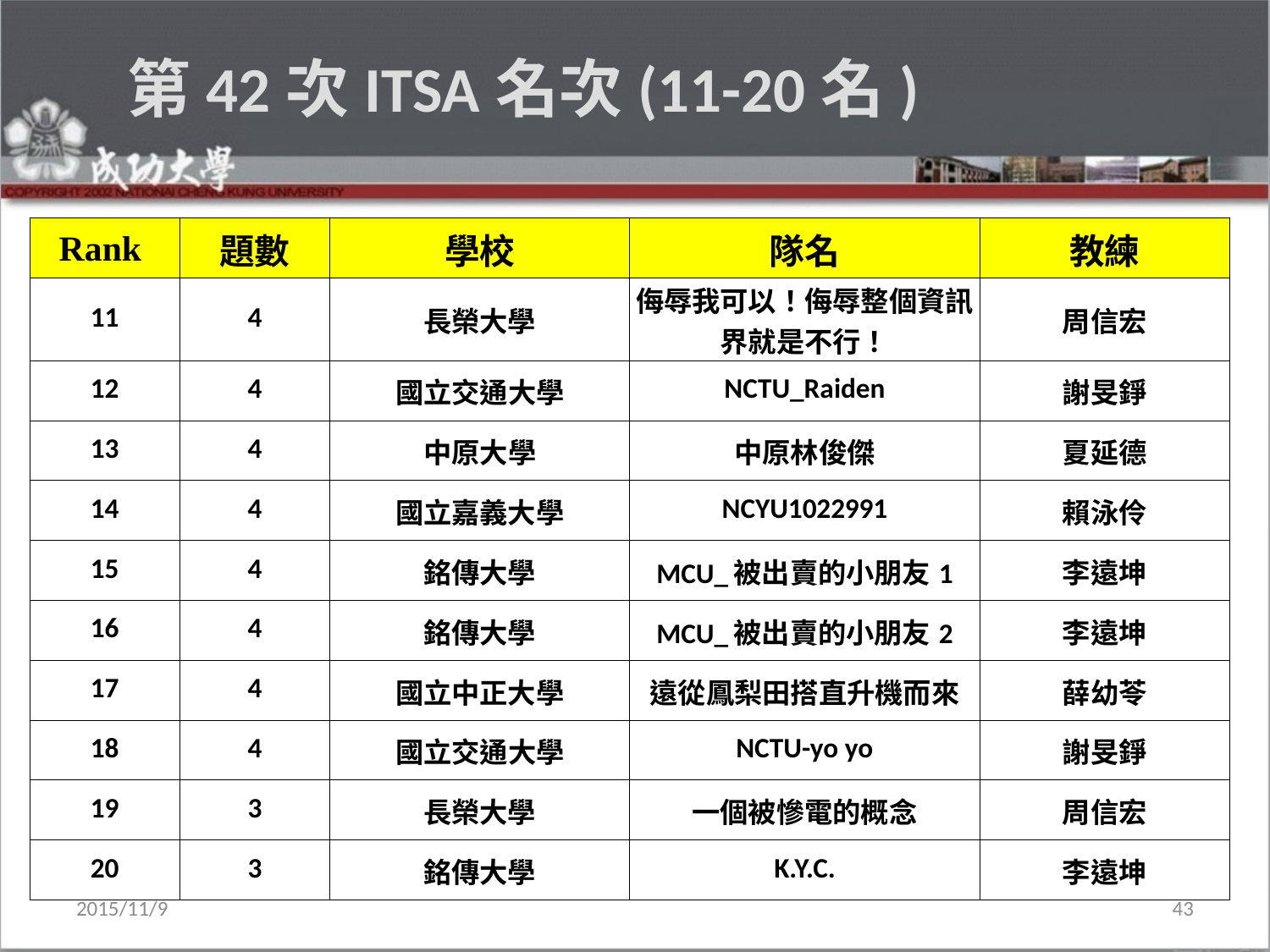

# 第42次ITSA名次(11-20名)

| Rank | 題數 | 學校 | 隊名 | 教練 |
| --- | --- | --- | --- | --- |
| 11 | 4 | 長榮大學 | 侮辱我可以！侮辱整個資訊界就是不行！ | 周信宏 |
| 12 | 4 | 國立交通大學 | NCTU\_Raiden | 謝旻錚 |
| 13 | 4 | 中原大學 | 中原林俊傑 | 夏延德 |
| 14 | 4 | 國立嘉義大學 | NCYU1022991 | 賴泳伶 |
| 15 | 4 | 銘傳大學 | MCU\_被出賣的小朋友1 | 李遠坤 |
| 16 | 4 | 銘傳大學 | MCU\_被出賣的小朋友2 | 李遠坤 |
| 17 | 4 | 國立中正大學 | 遠從鳳梨田搭直升機而來 | 薛幼苓 |
| 18 | 4 | 國立交通大學 | NCTU-yo yo | 謝旻錚 |
| 19 | 3 | 長榮大學 | 一個被慘電的概念 | 周信宏 |
| 20 | 3 | 銘傳大學 | K.Y.C. | 李遠坤 |
2015/11/9
43